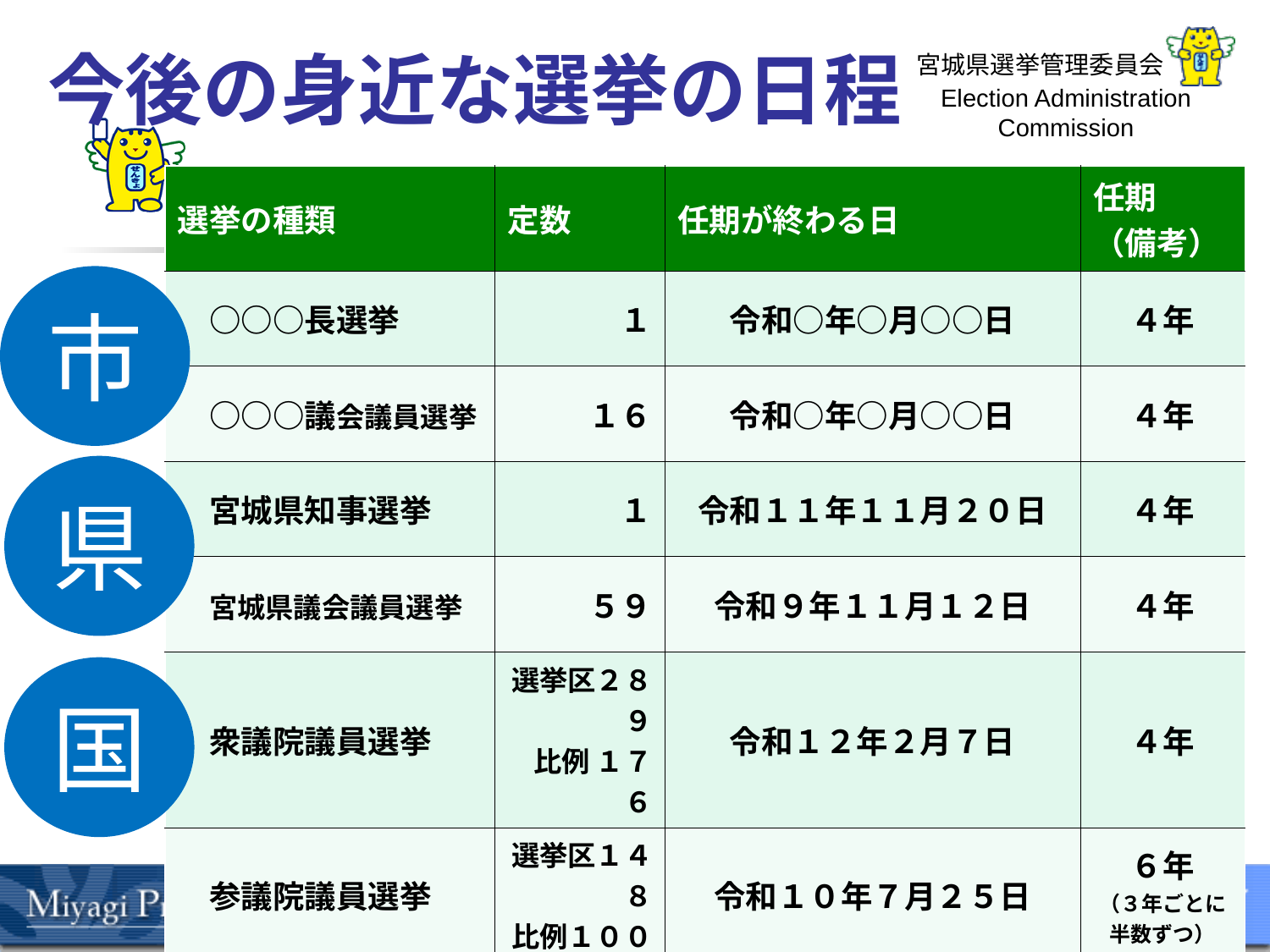

# 今後の身近な選挙の日程
| 選挙の種類 | 定数 | 任期が終わる日 | 任期 （備考） |
| --- | --- | --- | --- |
| ○○○長選挙 | １ | 令和○年○月○○日 | ４年 |
| ○○○議会議員選挙 | １６ | 令和○年○月○○日 | ４年 |
| 宮城県知事選挙 | １ | 令和１１年１１月２０日 | ４年 |
| 宮城県議会議員選挙 | ５９ | 令和９年１１月１２日 | ４年 |
| 衆議院議員選挙 | 選挙区２８９ 比例 １７６ | 令和１２年２月７日 | ４年 |
| 参議院議員選挙 | 選挙区１４８ 比例１００ | 令和１０年７月２５日 | ６年 （３年ごとに半数ずつ） |
市
県
国